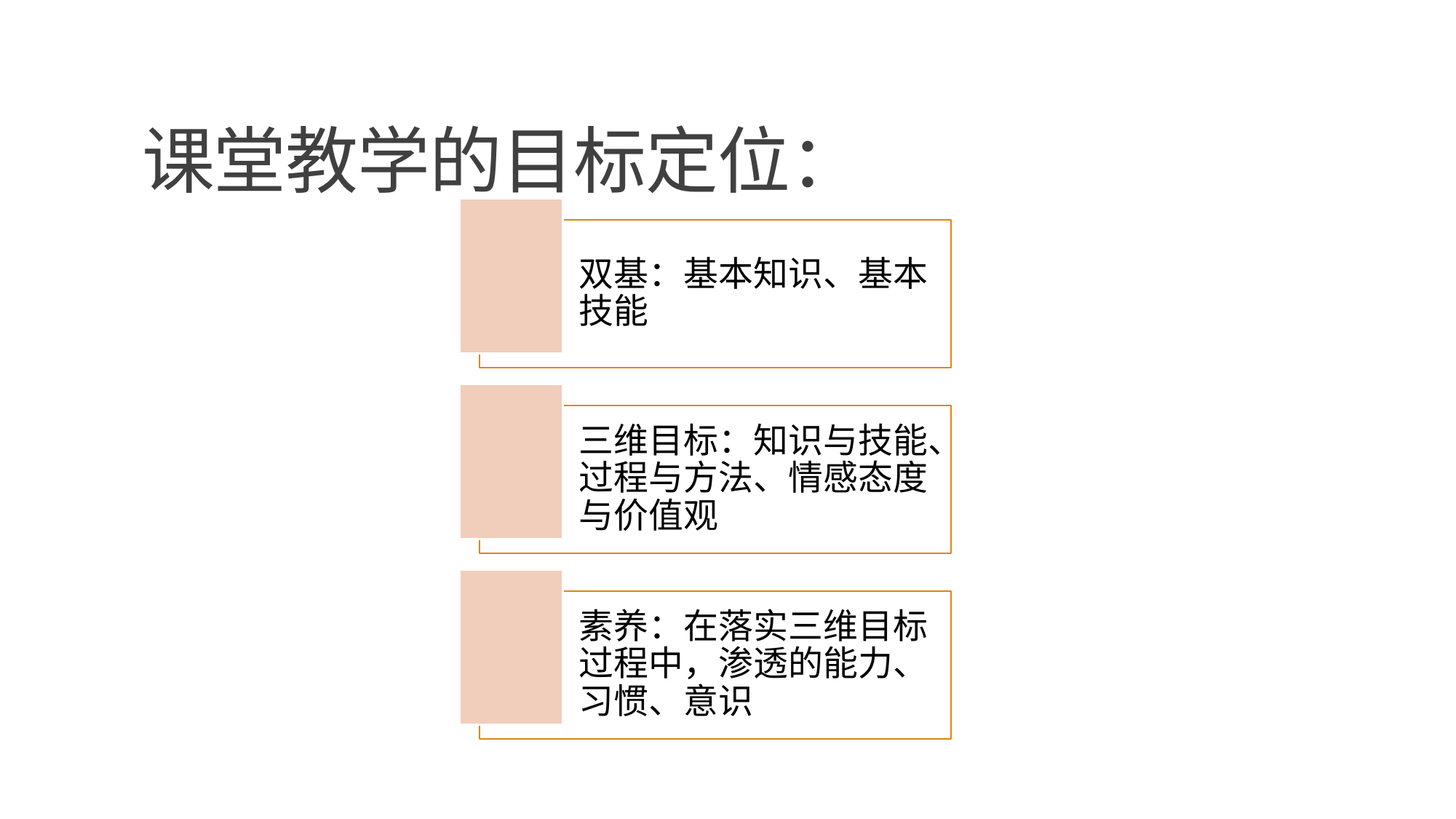

# 课堂教学的目标定位：
双基：基本知识、基本技能
三维目标：知识与技能、过程与方法、情感态度与价值观
素养：在落实三维目标过程中，渗透的能力、习惯、意识
20